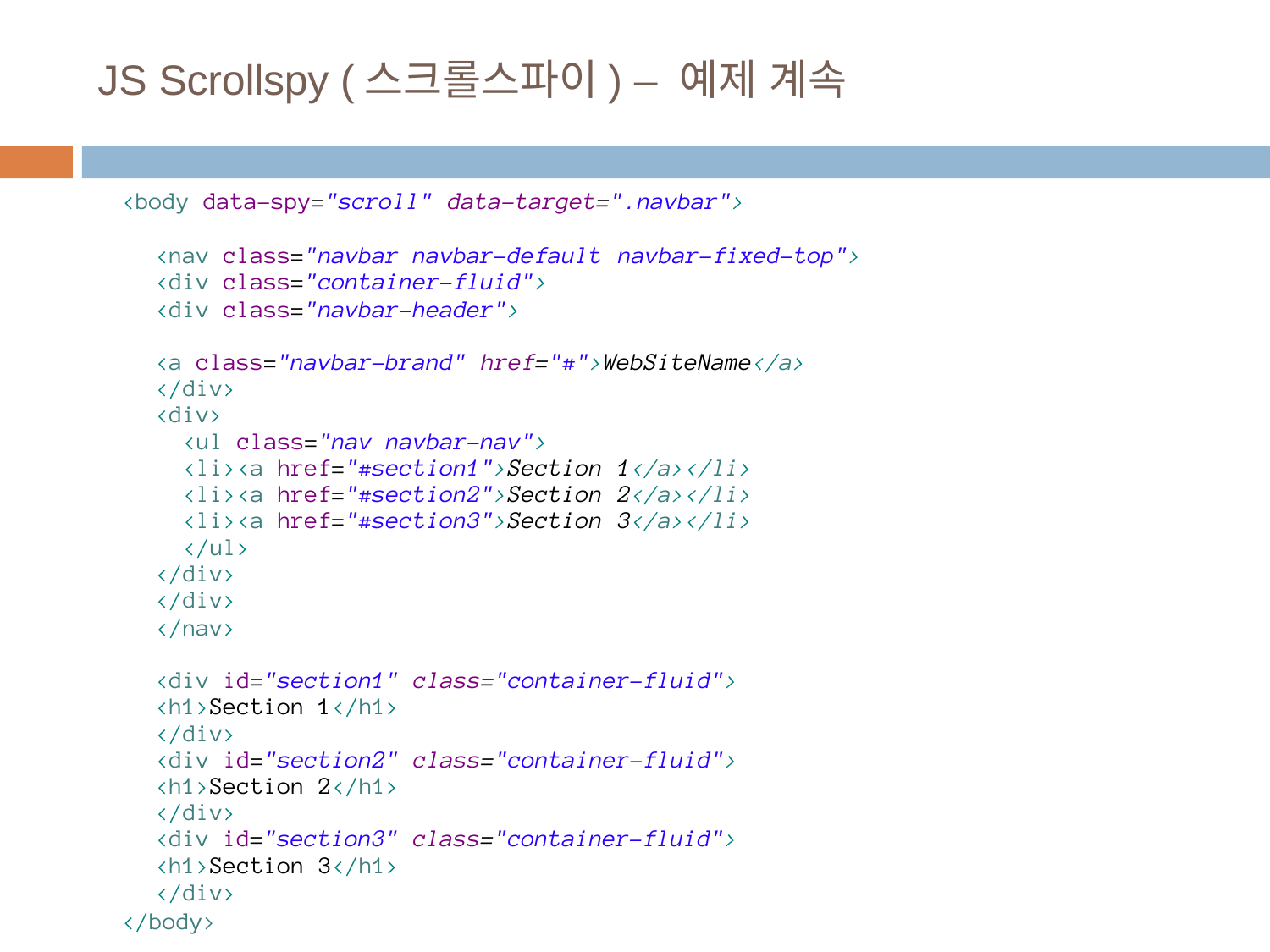

# JS Scrollspy (스크롤스파이) – 예제 계속
<body data-spy="scroll" data-target=".navbar">

<nav class="navbar navbar-default navbar-fixed-top">
<div class="container-fluid">
<div class="navbar-header">

<a class="navbar-brand" href="#">WebSiteName</a>
</div>
<div>
<ul class="nav navbar-nav">
<li><a href="#section1">Section 1</a></li>
<li><a href="#section2">Section 2</a></li>
<li><a href="#section3">Section 3</a></li>
</ul>
</div>
</div>
</nav>

<div id="section1" class="container-fluid">
<h1>Section 1</h1>
</div>
<div id="section2" class="container-fluid">
<h1>Section 2</h1>
</div>
<div id="section3" class="container-fluid">
<h1>Section 3</h1>
</div>
</body>